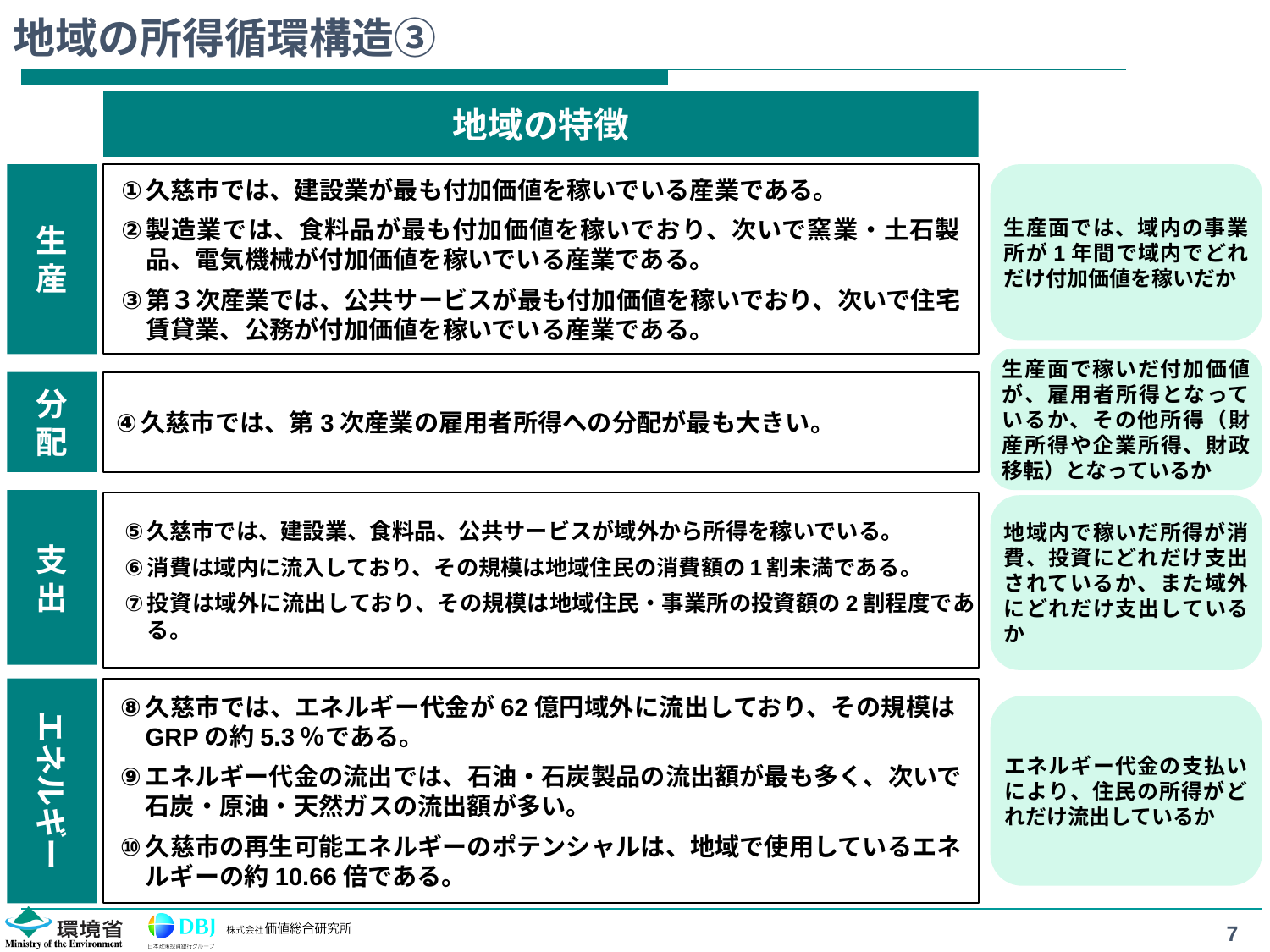

# 地域の所得循環構造③
地域の特徴
生
産
久慈市では、建設業が最も付加価値を稼いでいる産業である。
製造業では、食料品が最も付加価値を稼いでおり、次いで窯業・土石製品、電気機械が付加価値を稼いでいる産業である。
第３次産業では、公共サービスが最も付加価値を稼いでおり、次いで住宅賃貸業、公務が付加価値を稼いでいる産業である。
生産面では、域内の事業所が1年間で域内でどれだけ付加価値を稼いだか
生産面で稼いだ付加価値が、雇用者所得となっているか、その他所得（財産所得や企業所得、財政移転）となっているか
分
配
久慈市では、第3次産業の雇用者所得への分配が最も大きい。
支
出
久慈市では、建設業、食料品、公共サービスが域外から所得を稼いでいる。
消費は域内に流入しており、その規模は地域住民の消費額の1割未満である。
投資は域外に流出しており、その規模は地域住民・事業所の投資額の2割程度である。
地域内で稼いだ所得が消費、投資にどれだけ支出されているか、また域外にどれだけ支出しているか
エネルギー
久慈市では、エネルギー代金が62億円域外に流出しており、その規模はGRPの約5.3％である。
エネルギー代金の流出では、石油・石炭製品の流出額が最も多く、次いで石炭・原油・天然ガスの流出額が多い。
久慈市の再生可能エネルギーのポテンシャルは、地域で使用しているエネルギーの約10.66倍である。
エネルギー代金の支払いにより、住民の所得がどれだけ流出しているか
7